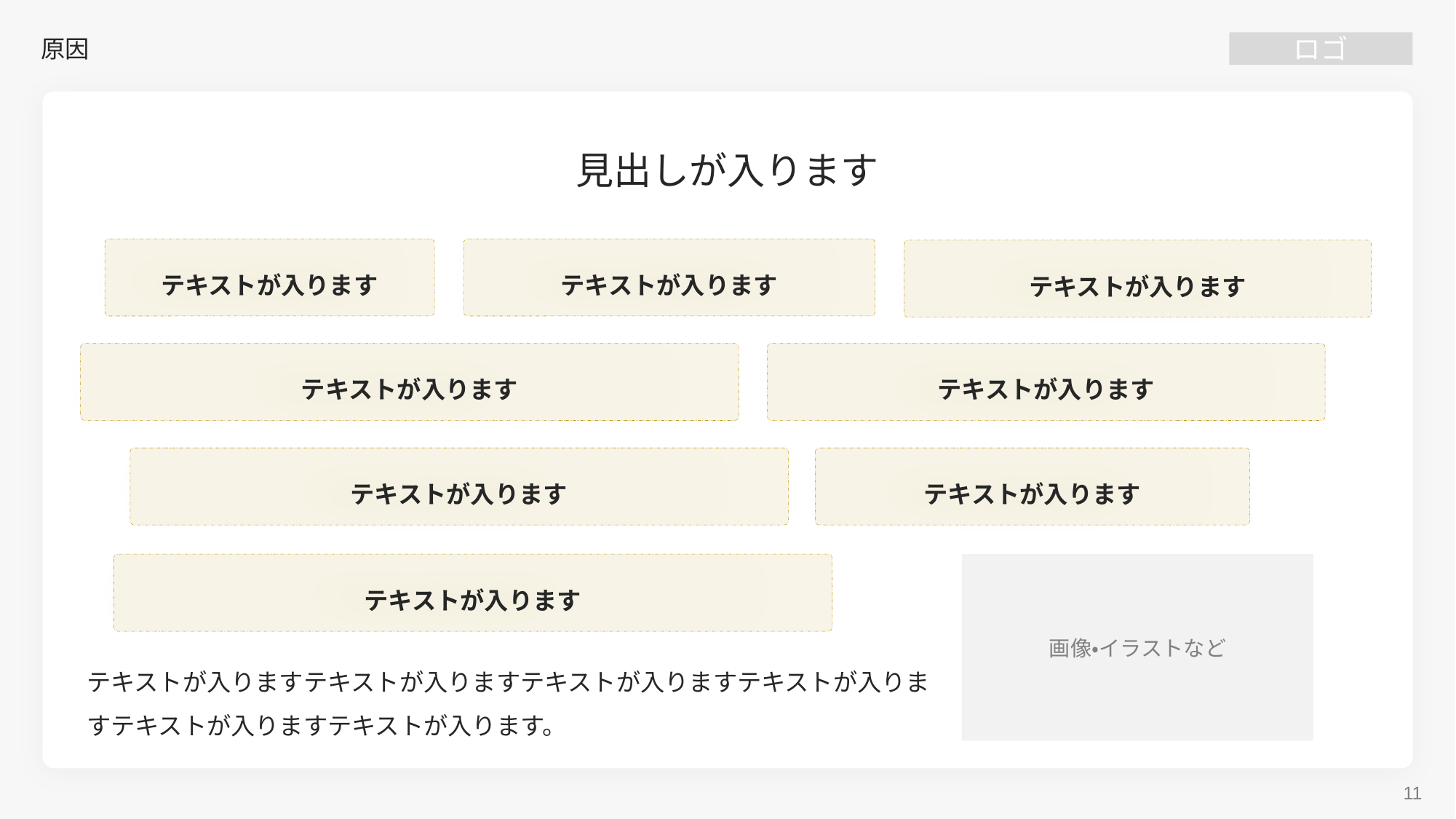

# 原因
見出しが入ります
テキストが入ります
テキストが入ります
テキストが入ります
テキストが入ります
テキストが入ります
テキストが入ります
テキストが入ります
テキストが入ります
画像・イラストなど
テキストが入りますテキストが入りますテキストが入りますテキストが入りますテキストが入りますテキストが入ります。